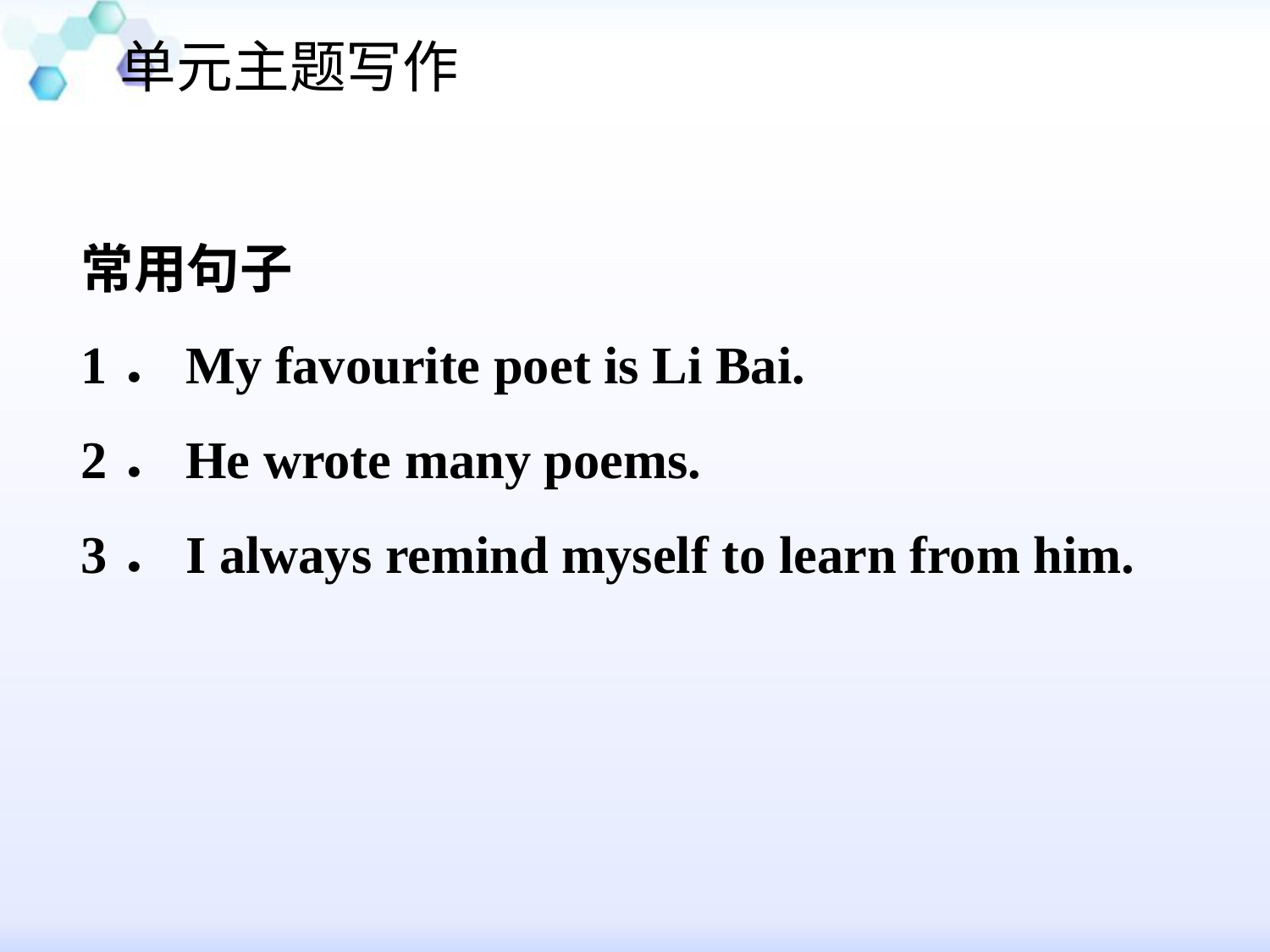

单元主题写作
#
常用句子
1．My favourite poet is Li Bai.
2．He wrote many poems.
3．I always remind myself to learn from him.